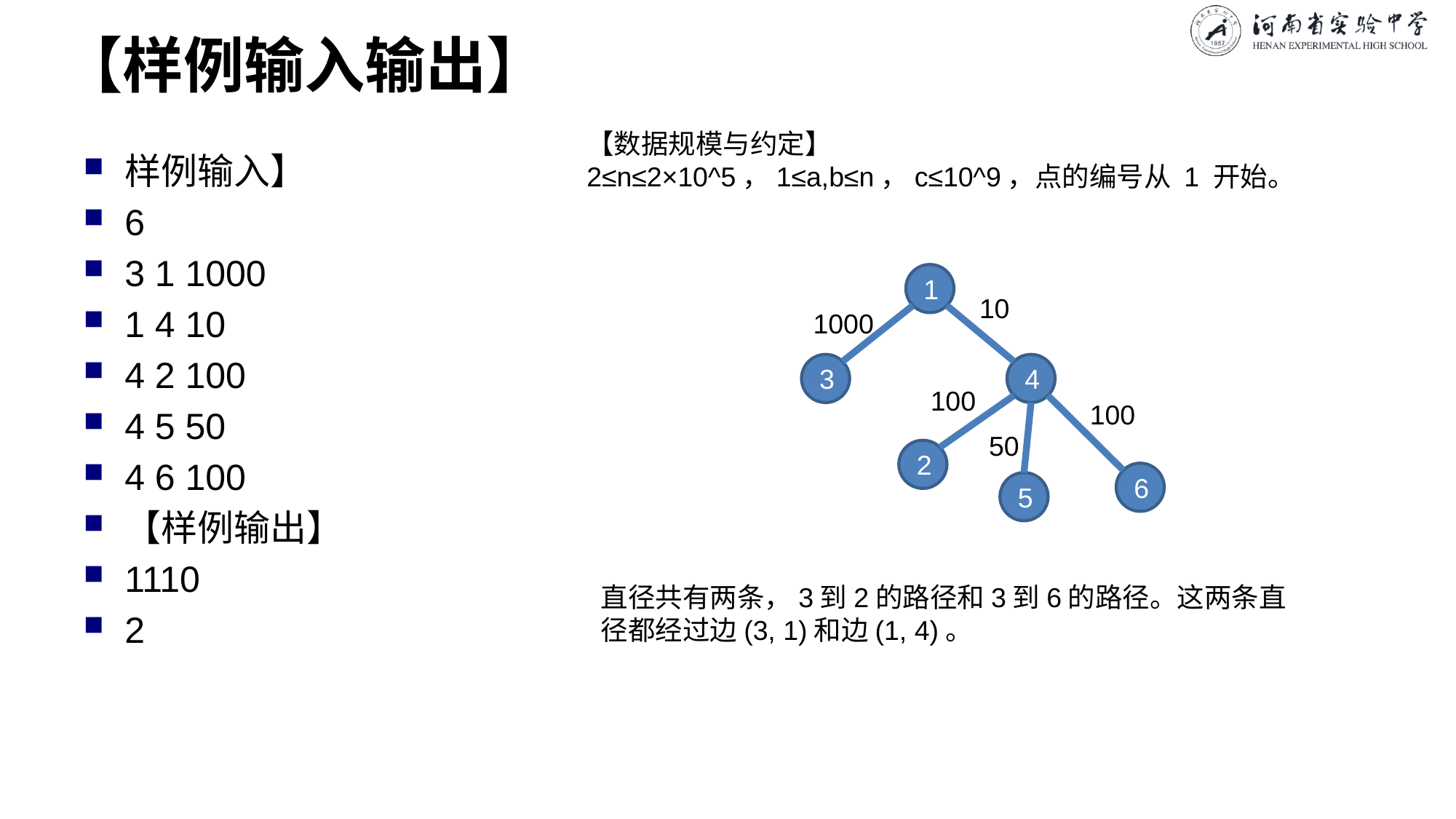

# 【样例输入输出】
【数据规模与约定】
2≤n≤2×10^5，1≤a,b≤n，c≤10^9，点的编号从 1 开始。
样例输入】
6
3 1 1000
1 4 10
4 2 100
4 5 50
4 6 100
【样例输出】
1110
2
1
10
1000
3
4
100
100
50
2
6
5
直径共有两条，3到2的路径和3到6的路径。这两条直径都经过边(3, 1)和边(1, 4)。